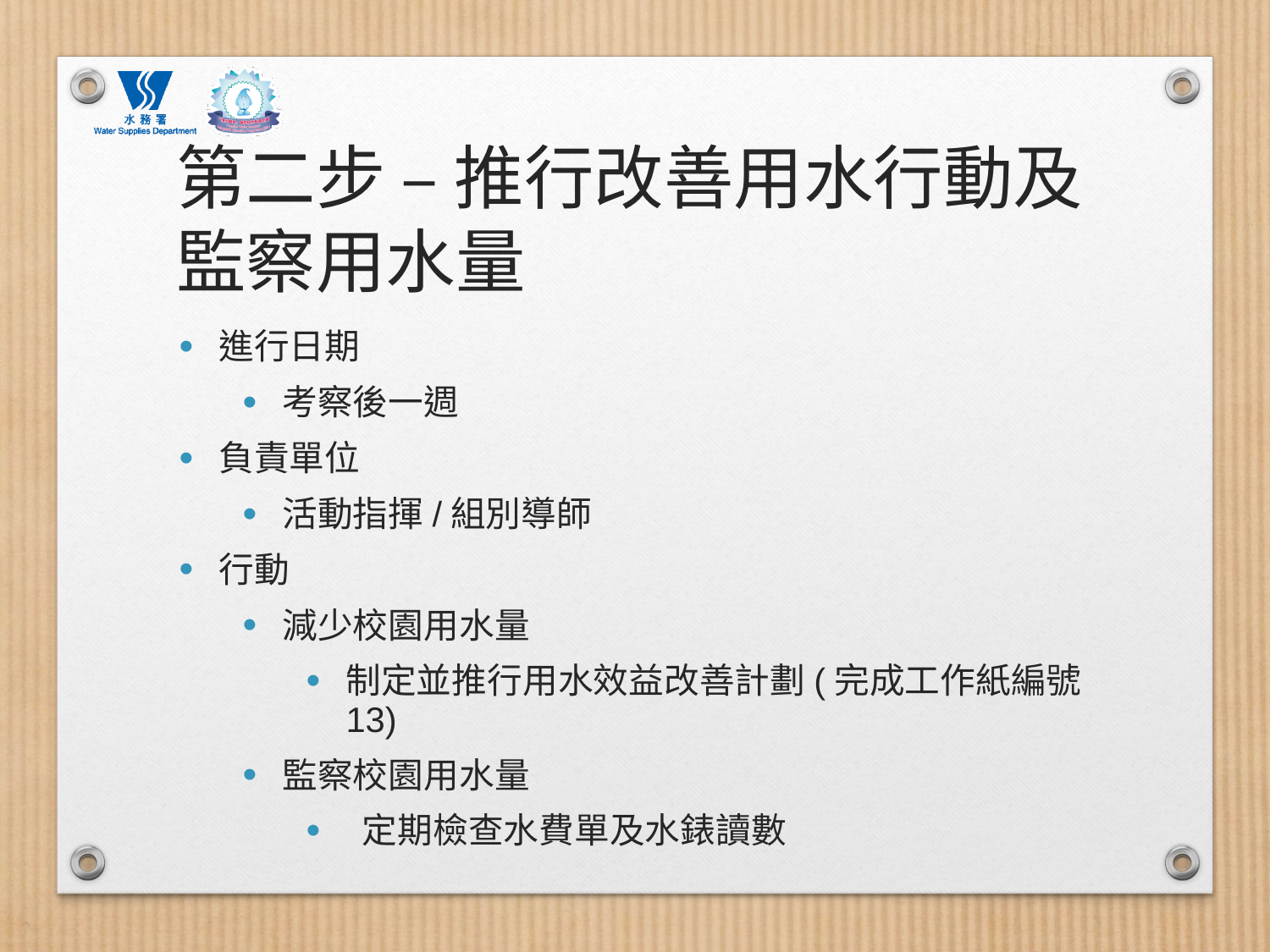

# 第二步 – 推行改善用水行動及監察用水量
進行日期
考察後一週
負責單位
活動指揮/組別導師
行動
減少校園用水量
制定並推行用水效益改善計劃(完成工作紙編號13)
監察校園用水量
 定期檢查水費單及水錶讀數